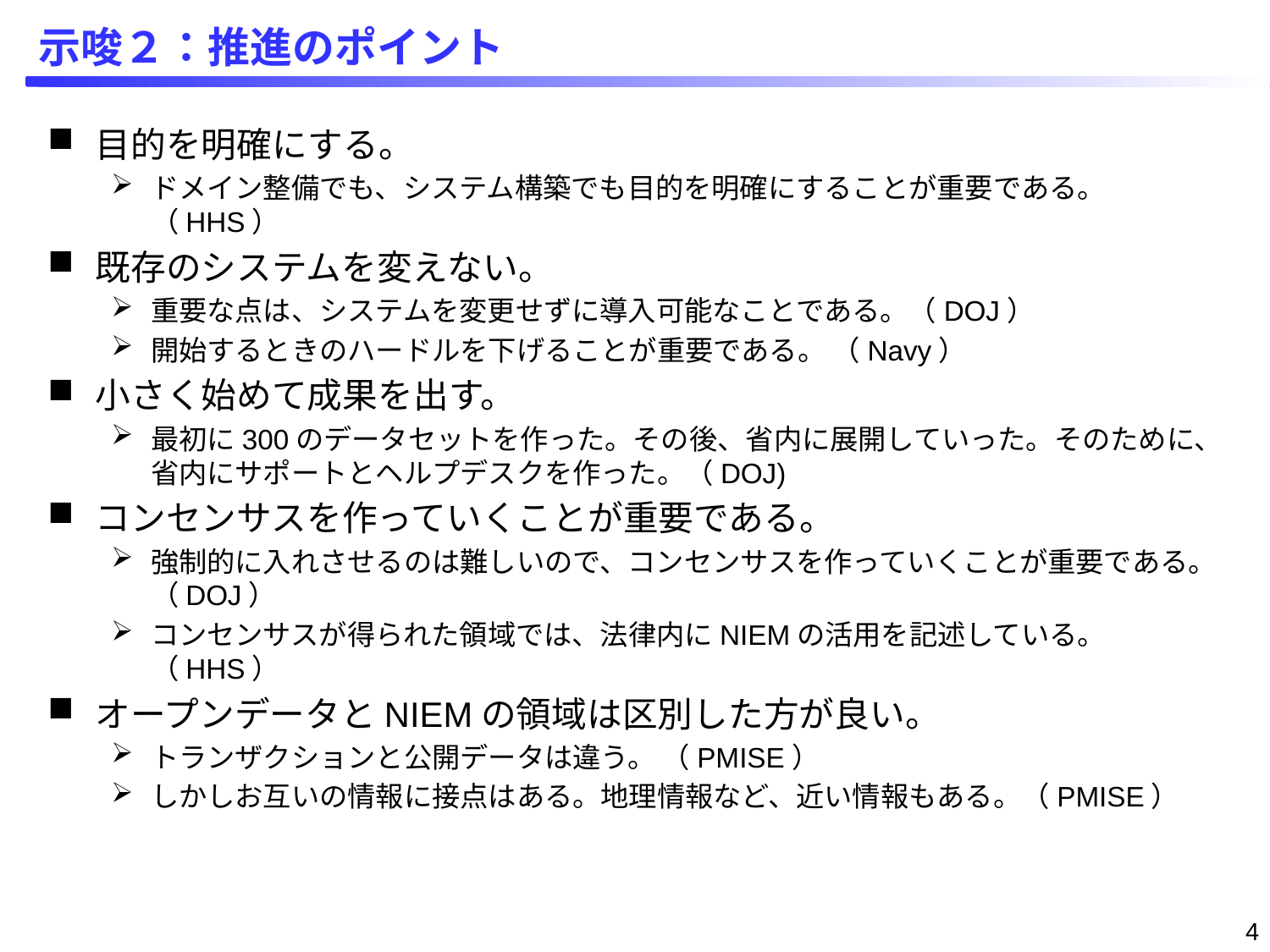

# 示唆２：推進のポイント
目的を明確にする。
ドメイン整備でも、システム構築でも目的を明確にすることが重要である。（HHS）
既存のシステムを変えない。
重要な点は、システムを変更せずに導入可能なことである。（DOJ）
開始するときのハードルを下げることが重要である。 （Navy）
小さく始めて成果を出す。
最初に300のデータセットを作った。その後、省内に展開していった。そのために、省内にサポートとヘルプデスクを作った。（DOJ)
コンセンサスを作っていくことが重要である。
強制的に入れさせるのは難しいので、コンセンサスを作っていくことが重要である。（DOJ）
コンセンサスが得られた領域では、法律内にNIEMの活用を記述している。 （HHS）
オープンデータとNIEMの領域は区別した方が良い。
トランザクションと公開データは違う。 （PMISE）
しかしお互いの情報に接点はある。地理情報など、近い情報もある。（PMISE）
4